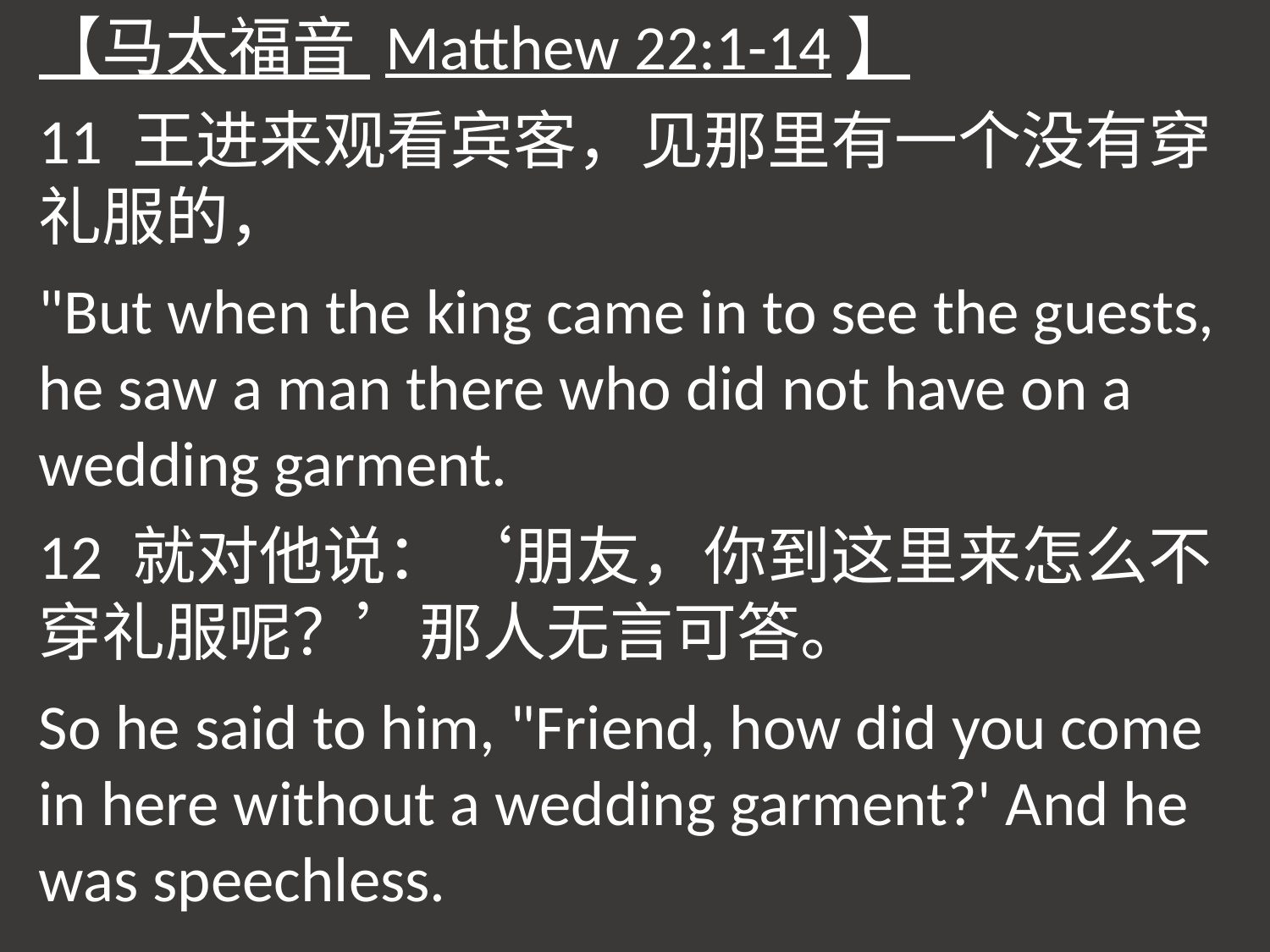

【马太福音 Matthew 22:1-14】
11 王进来观看宾客，见那里有一个没有穿礼服的，
"But when the king came in to see the guests, he saw a man there who did not have on a wedding garment.
12 就对他说：‘朋友，你到这里来怎么不穿礼服呢？’那人无言可答。
So he said to him, "Friend, how did you come in here without a wedding garment?' And he was speechless.